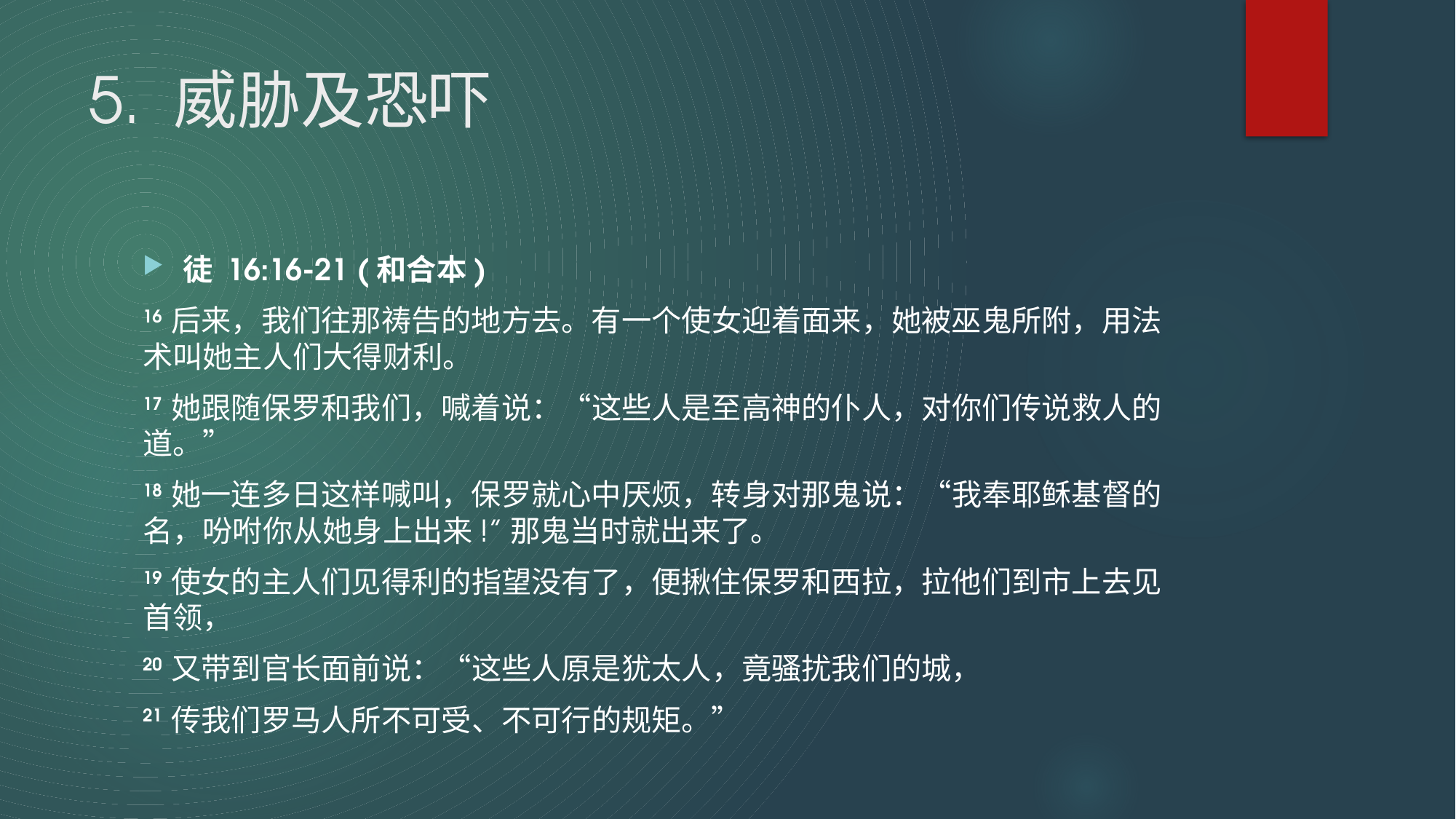

# 5. 威胁及恐吓
徒 16:16-21 (和合本)
16 后来，我们往那祷告的地方去。有一个使女迎着面来，她被巫鬼所附，用法术叫她主人们大得财利。
17 她跟随保罗和我们，喊着说：“这些人是至高神的仆人，对你们传说救人的道。”
18 她一连多日这样喊叫，保罗就心中厌烦，转身对那鬼说：“我奉耶稣基督的名，吩咐你从她身上出来!”那鬼当时就出来了。
19 使女的主人们见得利的指望没有了，便揪住保罗和西拉，拉他们到市上去见首领，
20 又带到官长面前说：“这些人原是犹太人，竟骚扰我们的城，
21 传我们罗马人所不可受、不可行的规矩。”